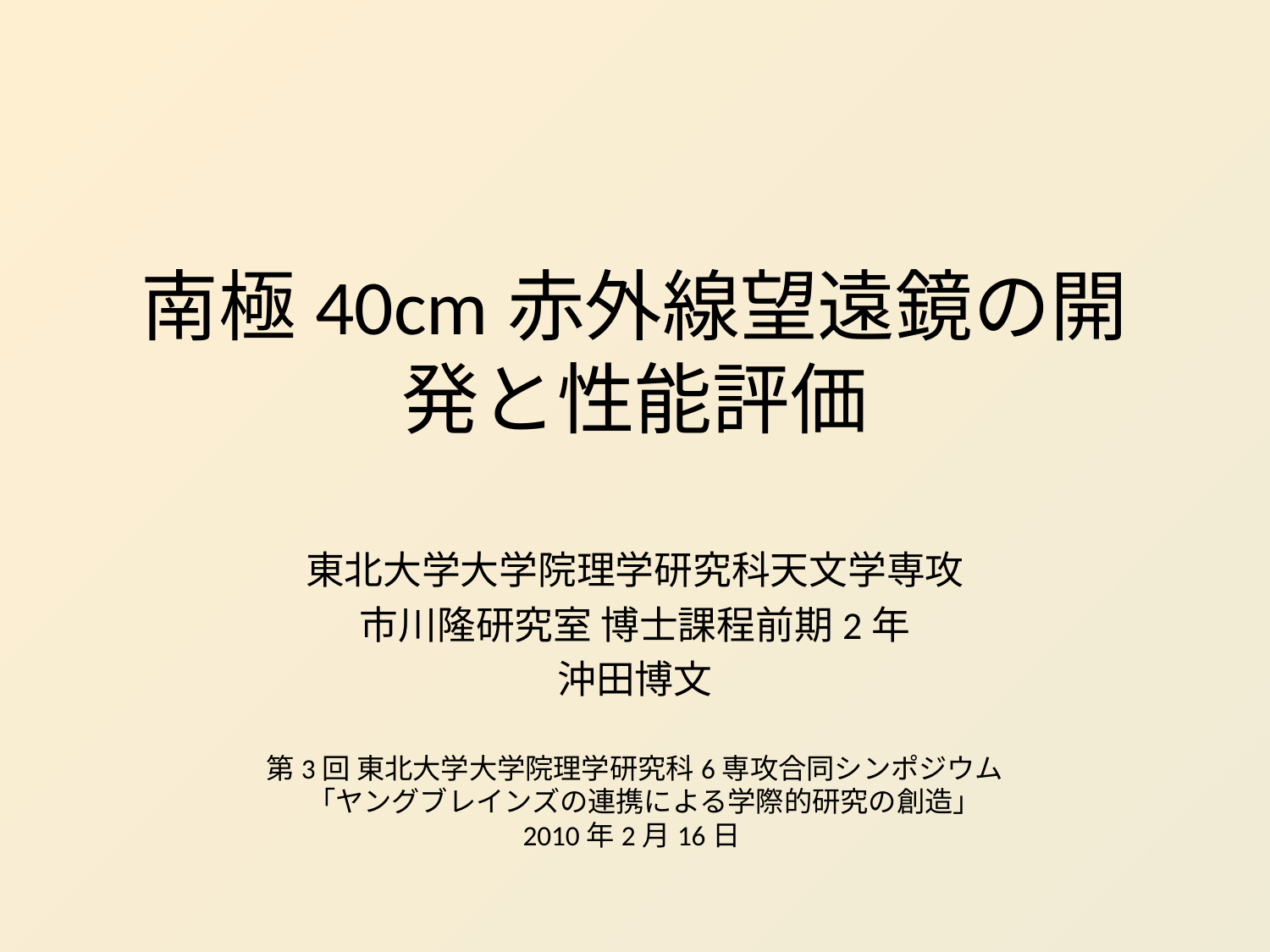

# 南極40cm赤外線望遠鏡の開発と性能評価
東北大学大学院理学研究科天文学専攻
市川隆研究室 博士課程前期2年
沖田博文

第3回 東北大学大学院理学研究科6専攻合同シンポジウム
   「ヤングブレインズの連携による学際的研究の創造」
2010年2月16日